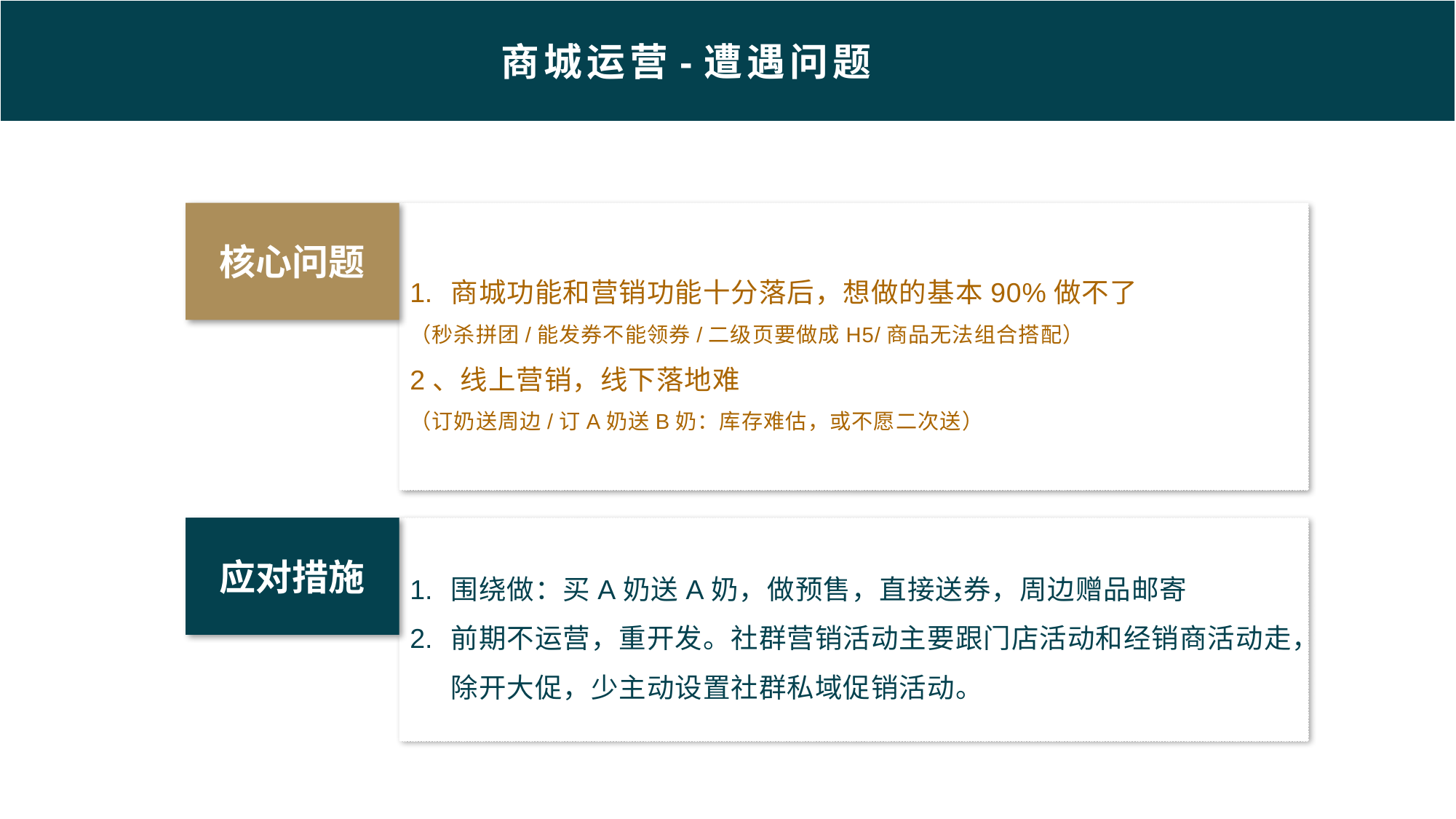

商城运营-遭遇问题
核心问题
商城功能和营销功能十分落后，想做的基本90%做不了
（秒杀拼团/能发券不能领券/二级页要做成H5/商品无法组合搭配）
2、线上营销，线下落地难
（订奶送周边/订A奶送B奶：库存难估，或不愿二次送）
应对措施
围绕做：买A奶送A奶，做预售，直接送券，周边赠品邮寄
前期不运营，重开发。社群营销活动主要跟门店活动和经销商活动走，除开大促，少主动设置社群私域促销活动。